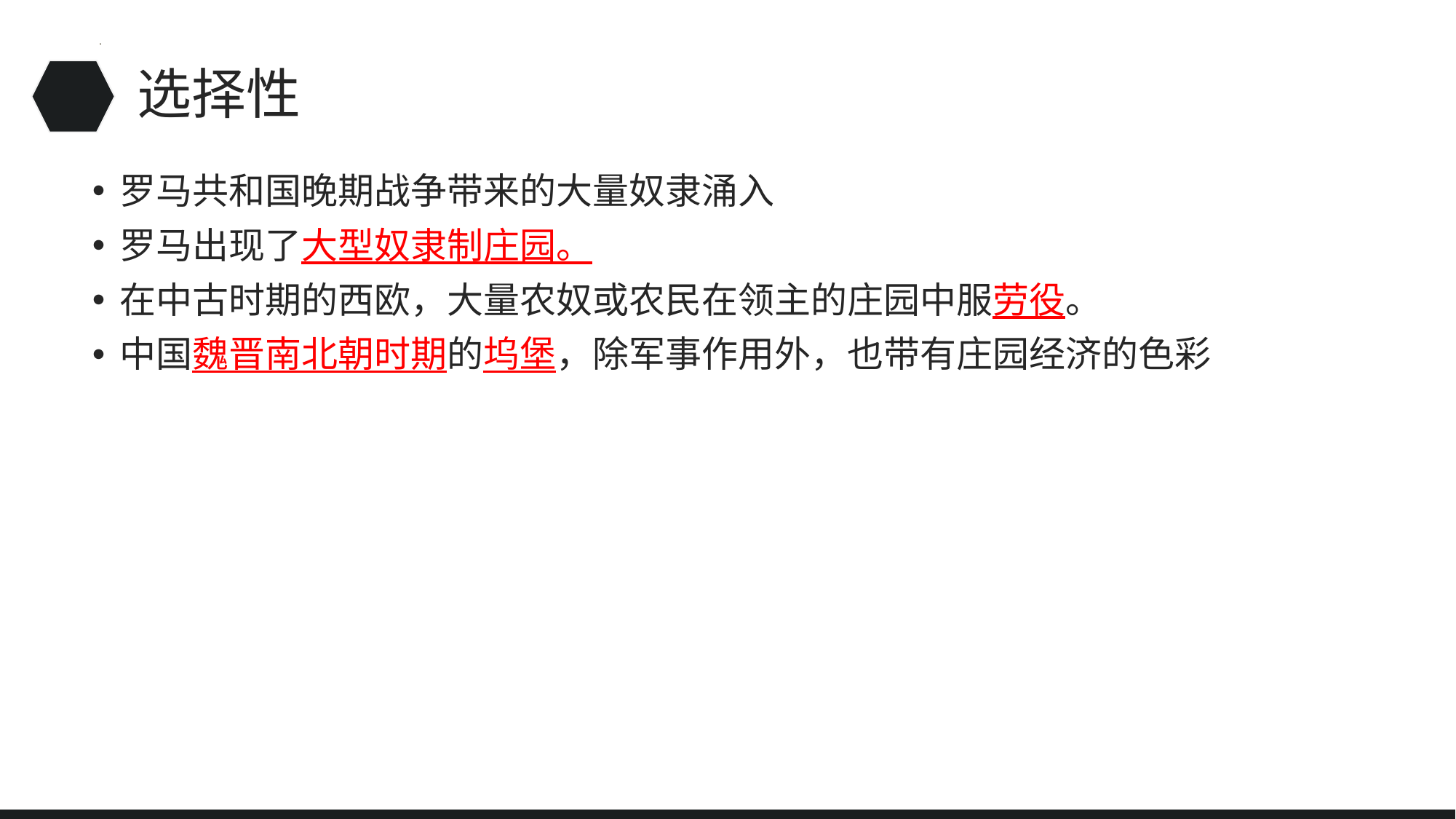

# 选择性
罗马共和国晚期战争带来的大量奴隶涌入
罗马出现了大型奴隶制庄园。
在中古时期的西欧，大量农奴或农民在领主的庄园中服劳役。
中国魏晋南北朝时期的坞堡，除军事作用外，也带有庄园经济的色彩